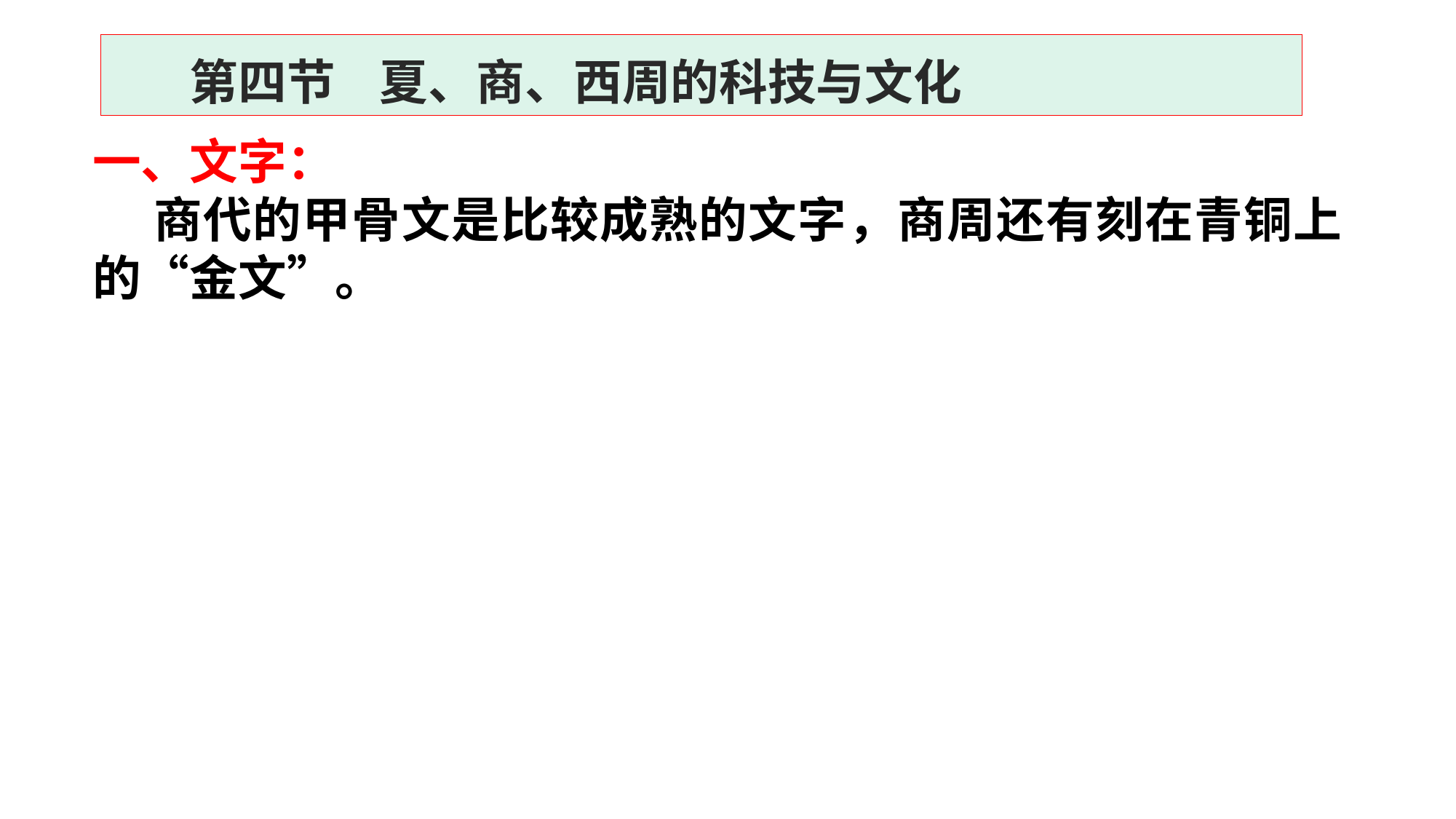

第四节    夏、商、西周的科技与文化
一、文字：
    商代的甲骨文是比较成熟的文字，商周还有刻在青铜上的“金文”。